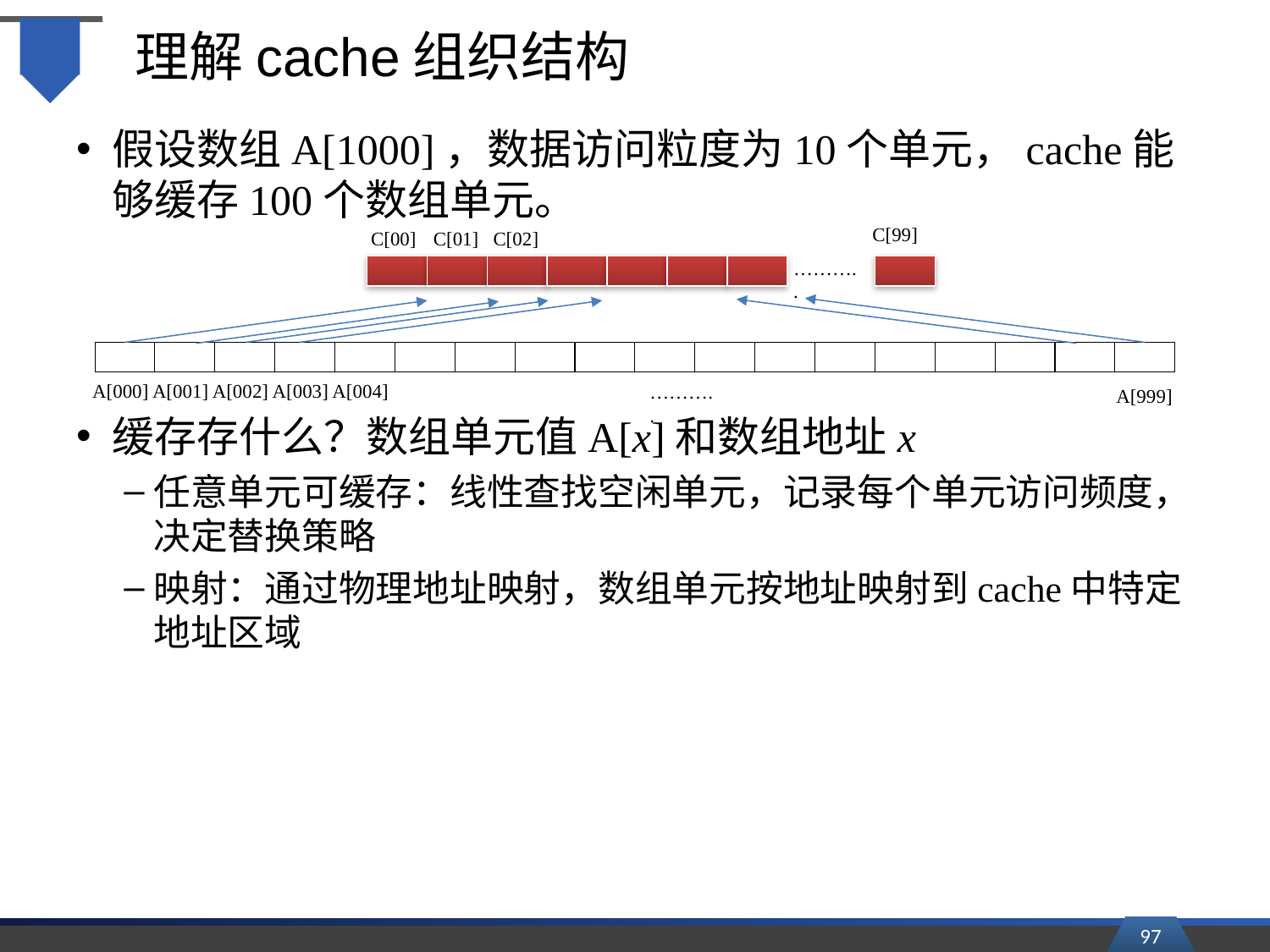

# 理解cache组织结构
假设数组A[1000]，数据访问粒度为10个单元，cache能够缓存100个数组单元。

缓存存什么？数组单元值A[x]和数组地址x
任意单元可缓存：线性查找空闲单元，记录每个单元访问频度，决定替换策略
映射：通过物理地址映射，数组单元按地址映射到cache中特定地址区域
C[99]
C[00]
C[01]
C[02]
………..

A[000]
A[001]
A[002]
A[003]
A[004]
………..
A[999]
97